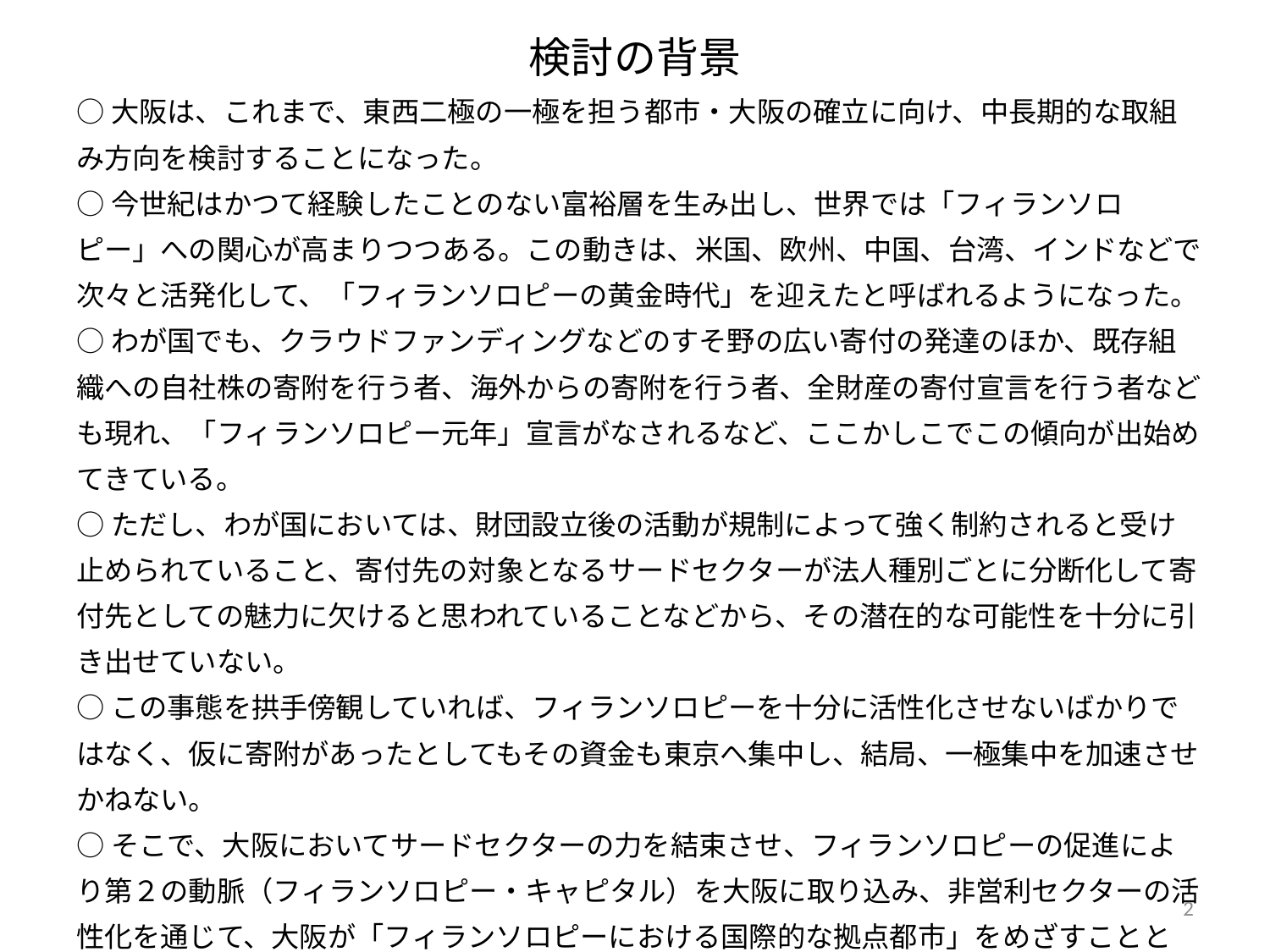

# 検討の背景
○大阪は、これまで、東西二極の一極を担う都市・大阪の確立に向け、中長期的な取組み方向を検討することになった。
○今世紀はかつて経験したことのない富裕層を生み出し、世界では「フィランソロピー」への関心が高まりつつある。この動きは、米国、欧州、中国、台湾、インドなどで次々と活発化して、「フィランソロピーの黄金時代」を迎えたと呼ばれるようになった。
○わが国でも、クラウドファンディングなどのすそ野の広い寄付の発達のほか、既存組織への自社株の寄附を行う者、海外からの寄附を行う者、全財産の寄付宣言を行う者なども現れ、「フィランソロピー元年」宣言がなされるなど、ここかしこでこの傾向が出始めてきている。
○ただし、わが国においては、財団設立後の活動が規制によって強く制約されると受け止められていること、寄付先の対象となるサードセクターが法人種別ごとに分断化して寄付先としての魅力に欠けると思われていることなどから、その潜在的な可能性を十分に引き出せていない。
○この事態を拱手傍観していれば、フィランソロピーを十分に活性化させないばかりではなく、仮に寄附があったとしてもその資金も東京へ集中し、結局、一極集中を加速させかねない。
○そこで、大阪においてサードセクターの力を結束させ、フィランソロピーの促進により第２の動脈（フィランソロピー・キャピタル）を大阪に取り込み、非営利セクターの活性化を通じて、大阪が「フィランソロピーにおける国際的な拠点都市」をめざすこととなった。
2